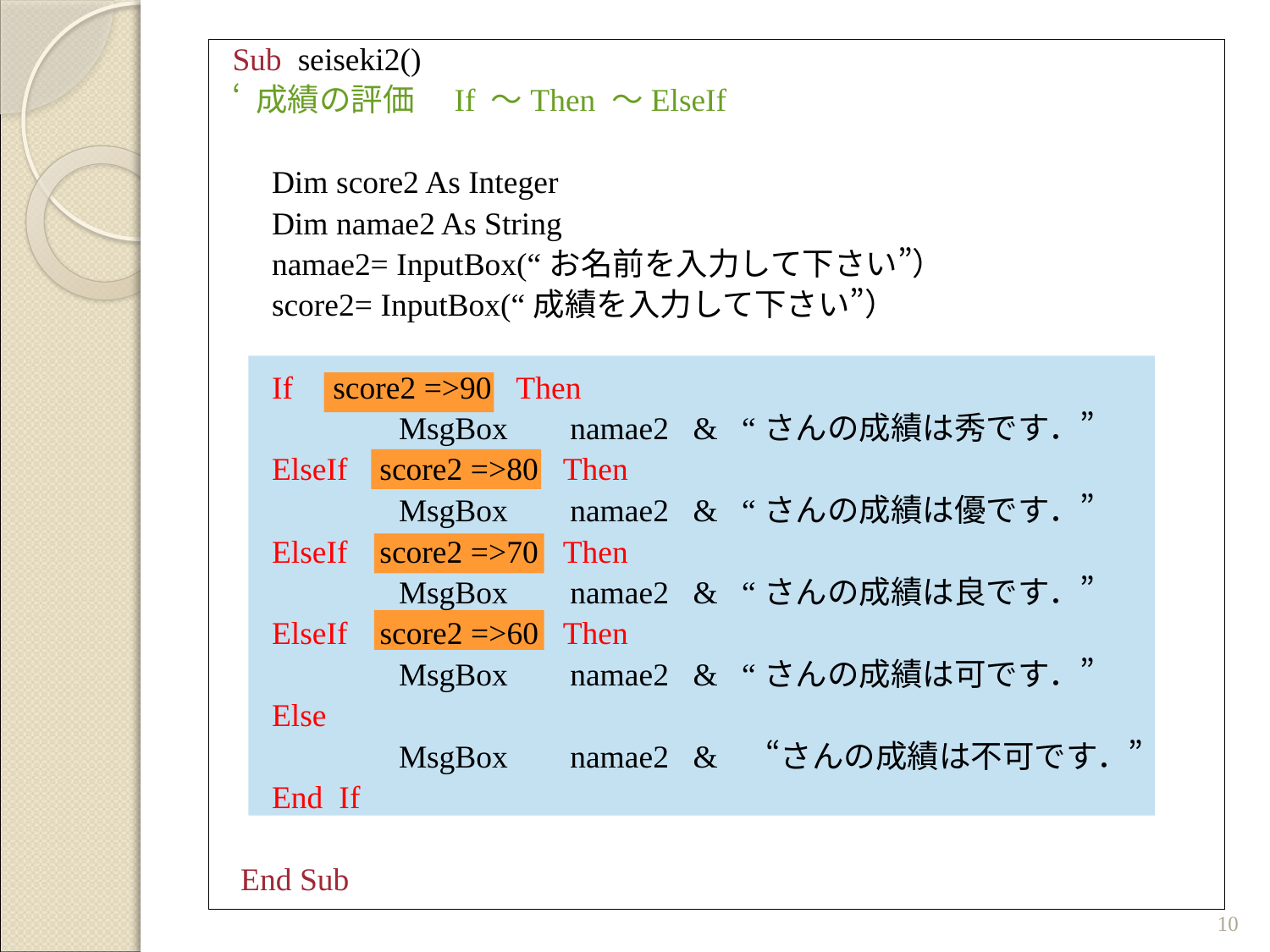

Sub  seiseki2()
‘ 成績の評価　If ～Then ～ElseIf

	Dim score2 As Integer
	Dim namae2 As String
	namae2= InputBox(“お名前を入力して下さい”）
    	score2= InputBox(“成績を入力して下さい”）

	If     score2 =>90   Then
		MsgBox 　 namae2   &   “さんの成績は秀です．”
	ElseIf    score2 =>80   Then
		MsgBox 　 namae2   &   “さんの成績は優です．”
	ElseIf    score2 =>70   Then
		MsgBox 　 namae2   &   “さんの成績は良です．”
	ElseIf    score2 =>60   Then
		MsgBox 　 namae2   &   “さんの成績は可です．”
	Else
		MsgBox 　 namae2   & 　“さんの成績は不可です．”
	End  If

 End Sub

10